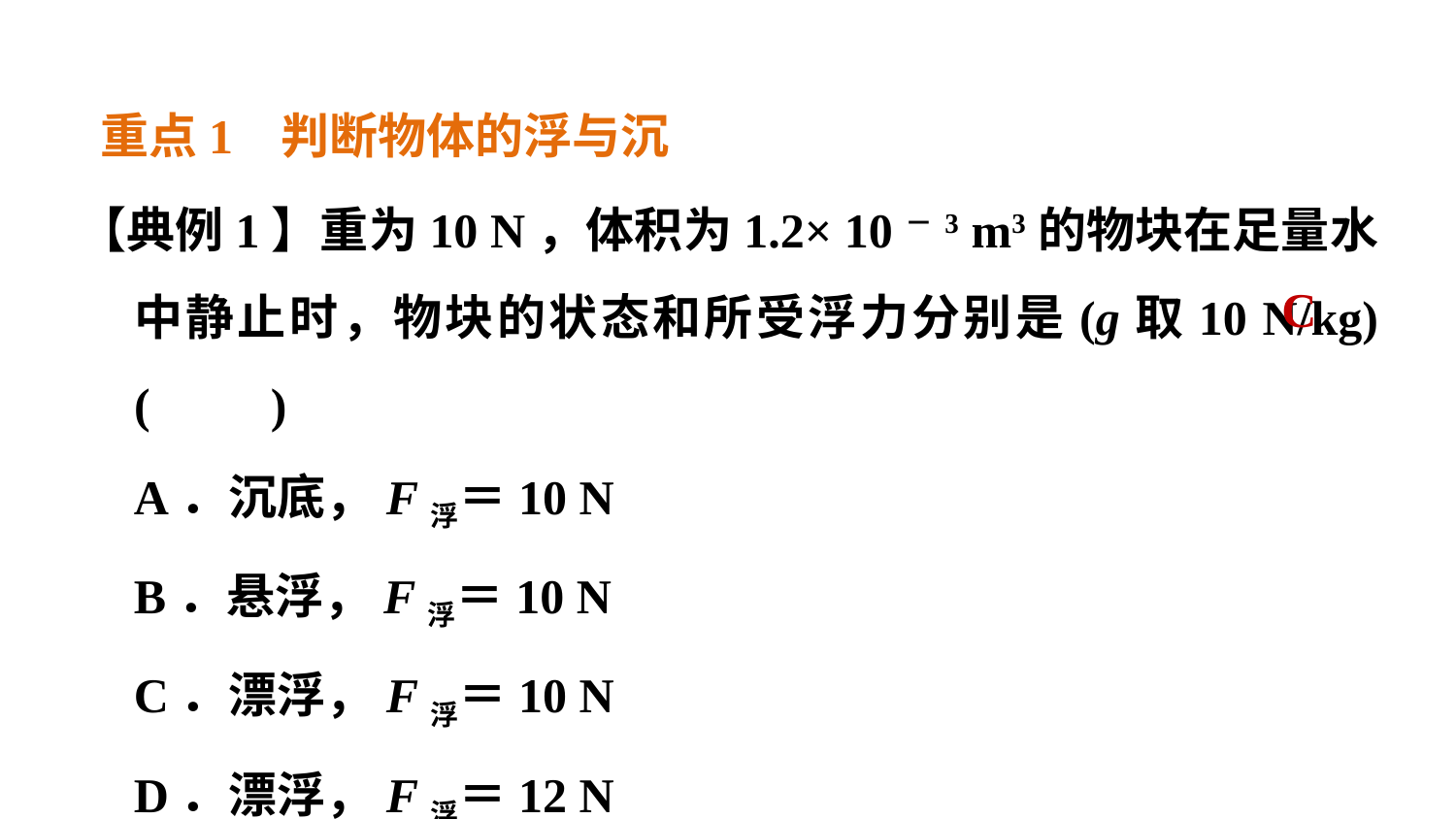

重点1   判断物体的浮与沉
【典例1】重为10 N，体积为1.2× 10－3 m3的物块在足量水中静止时，物块的状态和所受浮力分别是(g取10 N/kg)(　　)
A．沉底，F浮＝10 N
B．悬浮，F浮＝10 N
C．漂浮，F浮＝10 N
D．漂浮，F浮＝12 N
C